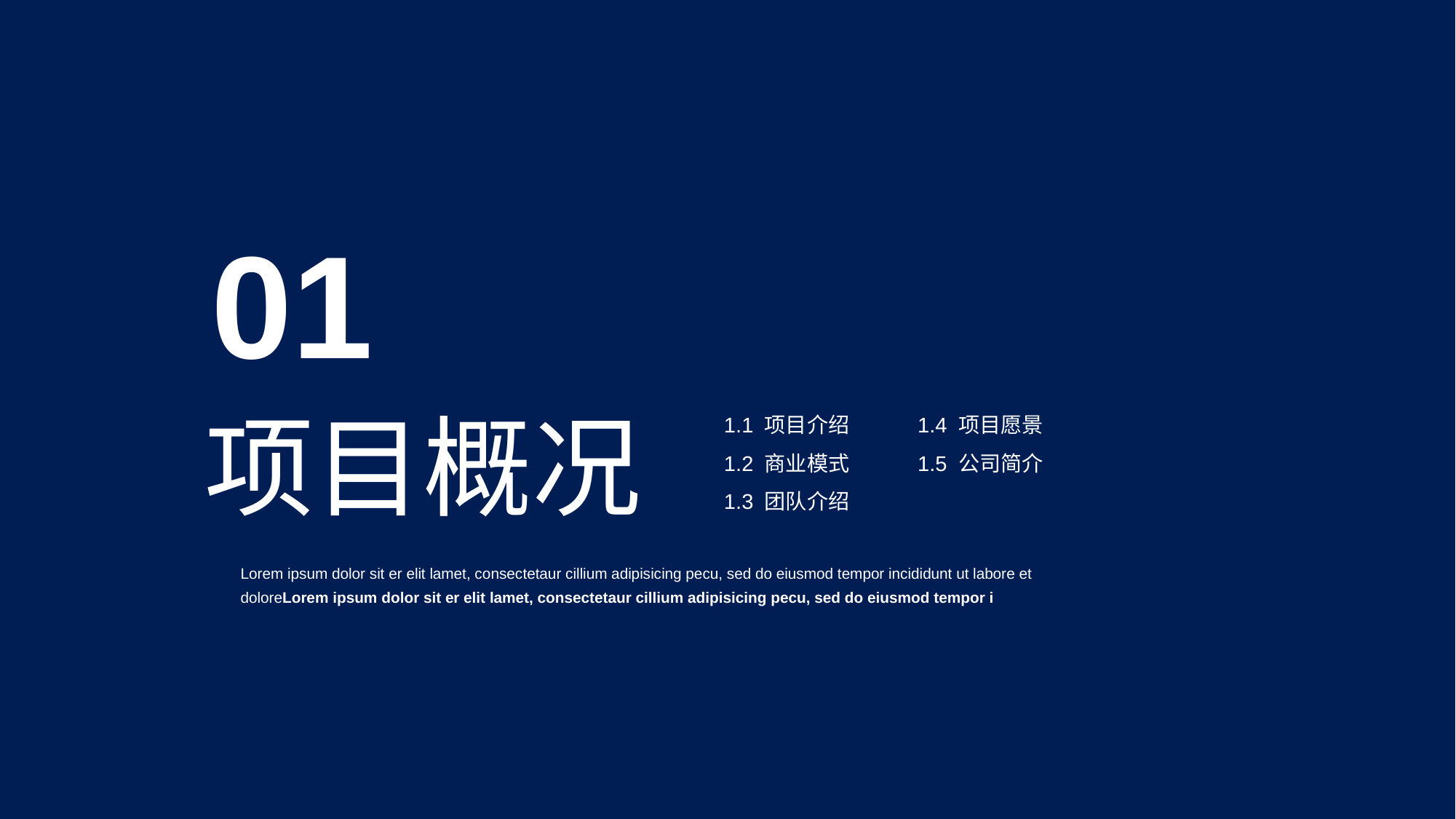

01
项目概况
Lorem ipsum dolor sit er elit lamet, consectetaur cillium adipisicing pecu, sed do eiusmod tempor incididunt ut labore et doloreLorem ipsum dolor sit er elit lamet, consectetaur cillium adipisicing pecu, sed do eiusmod tempor i
1.4 项目愿景
1.5 公司简介

1.1 项目介绍
1.2 商业模式
1.3 团队介绍